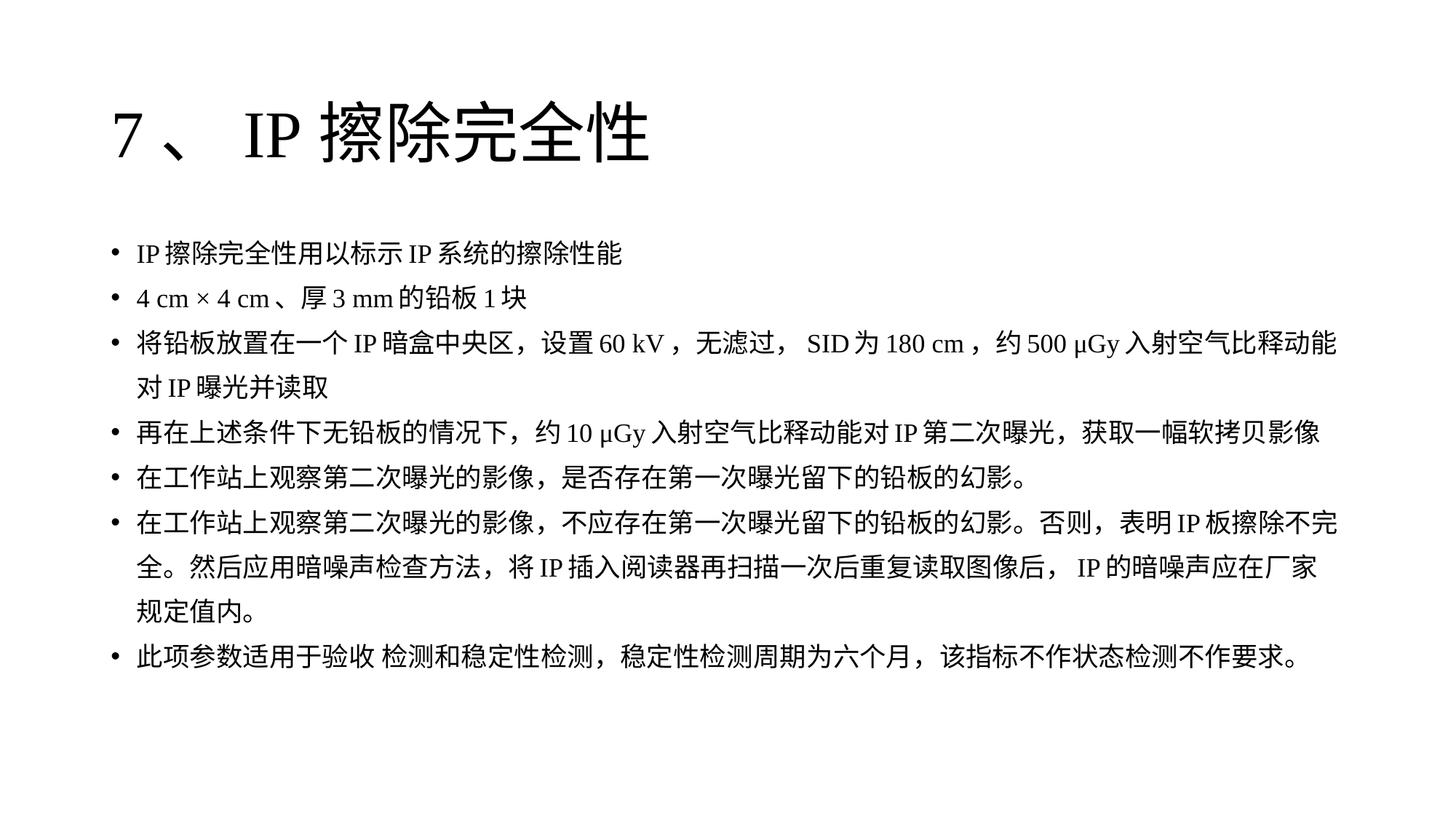

# 7、IP擦除完全性
IP擦除完全性用以标示IP系统的擦除性能
4 cm × 4 cm、厚3 mm的铅板1块
将铅板放置在一个IP暗盒中央区，设置60 kV，无滤过，SID为180 cm，约500 μGy入射空气比释动能对IP曝光并读取
再在上述条件下无铅板的情况下，约10 μGy入射空气比释动能对IP第二次曝光，获取一幅软拷贝影像
在工作站上观察第二次曝光的影像，是否存在第一次曝光留下的铅板的幻影。
在工作站上观察第二次曝光的影像，不应存在第一次曝光留下的铅板的幻影。否则，表明IP板擦除不完全。然后应用暗噪声检查方法，将IP插入阅读器再扫描一次后重复读取图像后，IP的暗噪声应在厂家规定值内。
此项参数适用于验收 检测和稳定性检测，稳定性检测周期为六个月，该指标不作状态检测不作要求。